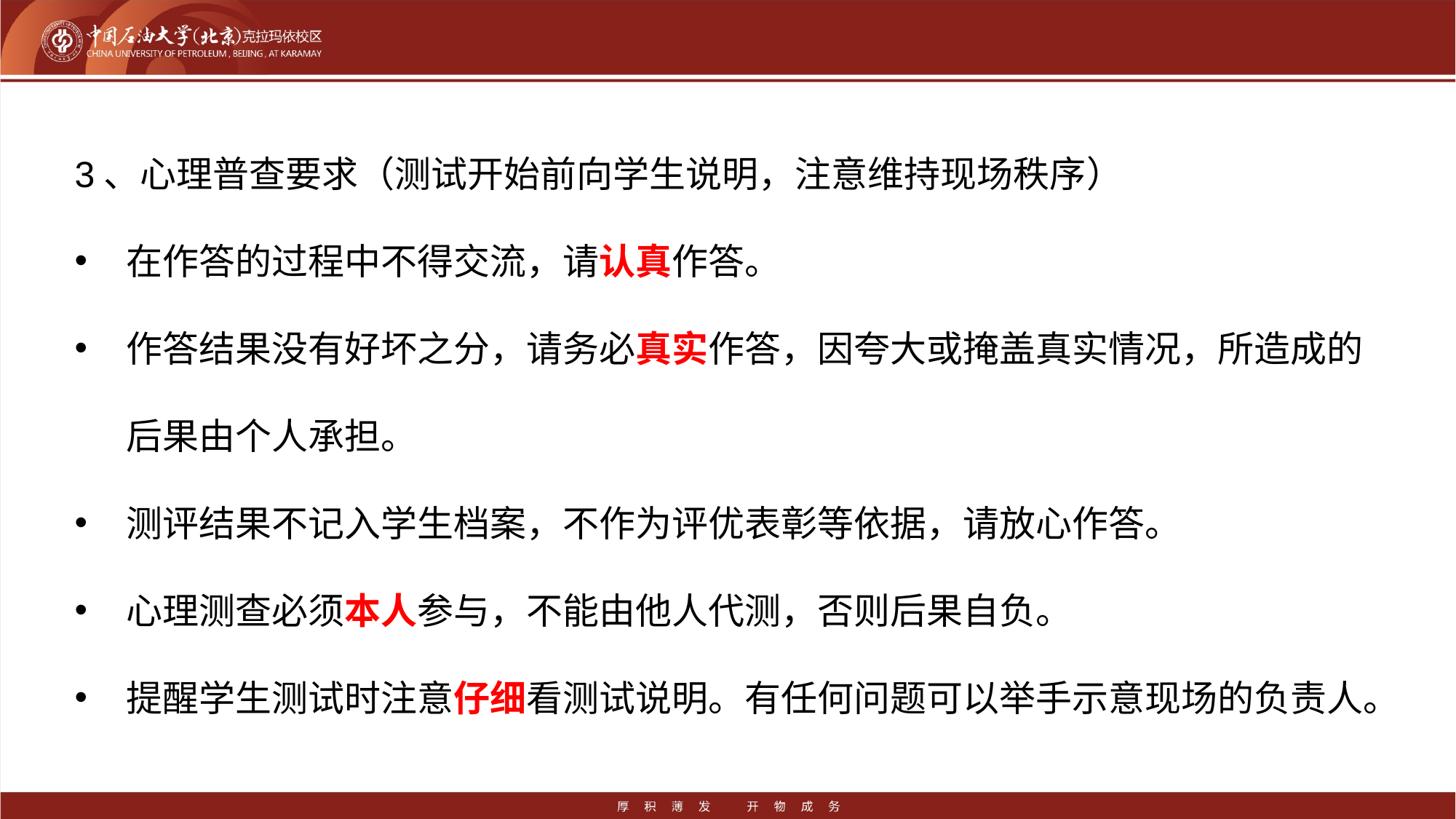

3、心理普查要求（测试开始前向学生说明，注意维持现场秩序）
在作答的过程中不得交流，请认真作答。
作答结果没有好坏之分，请务必真实作答，因夸大或掩盖真实情况，所造成的后果由个人承担。
测评结果不记入学生档案，不作为评优表彰等依据，请放心作答。
心理测查必须本人参与，不能由他人代测，否则后果自负。
提醒学生测试时注意仔细看测试说明。有任何问题可以举手示意现场的负责人。